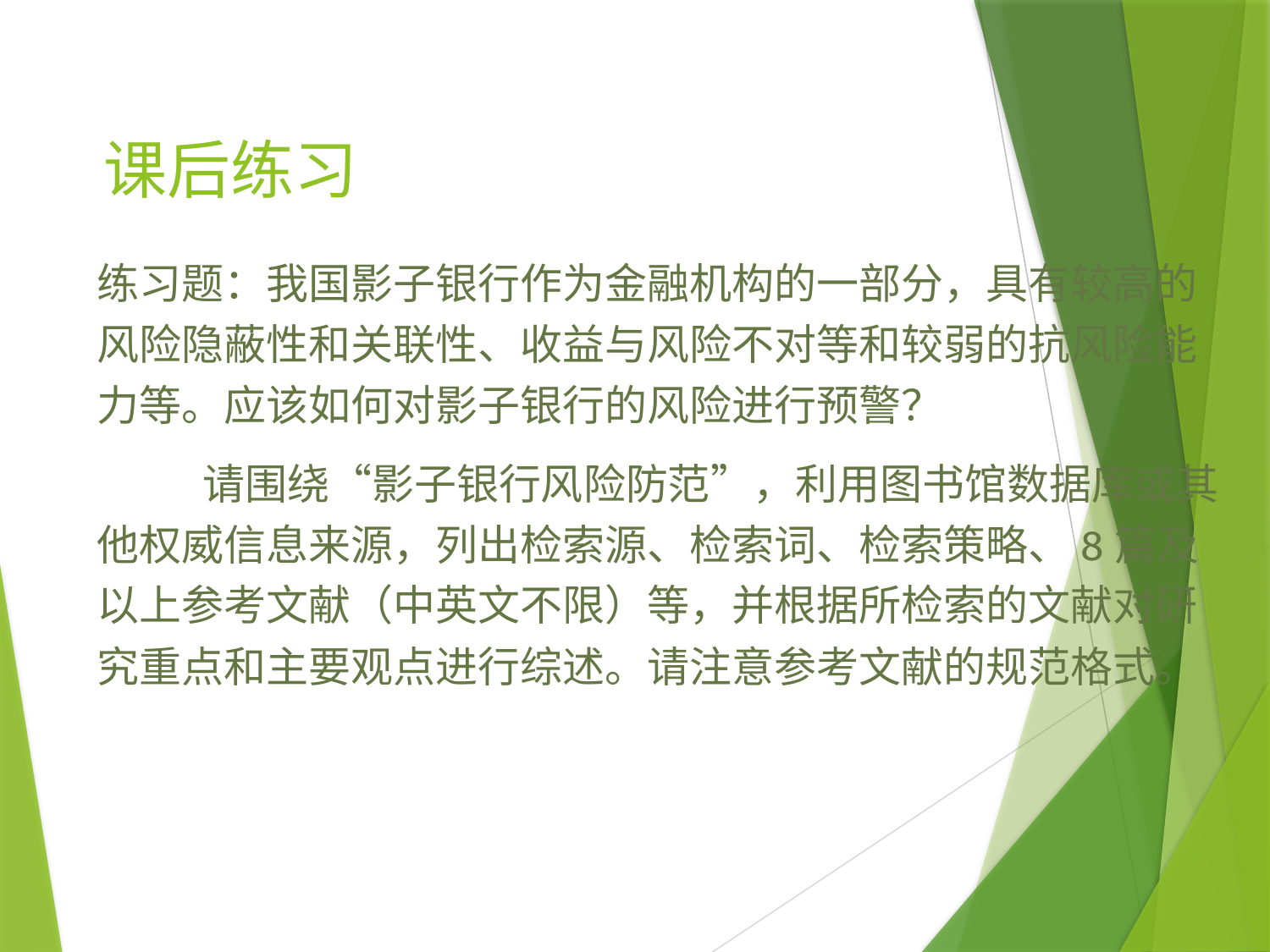

# 课后练习
练习题：我国影子银行作为金融机构的一部分，具有较高的风险隐蔽性和关联性、收益与风险不对等和较弱的抗风险能力等。应该如何对影子银行的风险进行预警？
          请围绕“影子银行风险防范”，利用图书馆数据库或其他权威信息来源，列出检索源、检索词、检索策略、8篇及以上参考文献（中英文不限）等，并根据所检索的文献对研究重点和主要观点进行综述。请注意参考文献的规范格式。